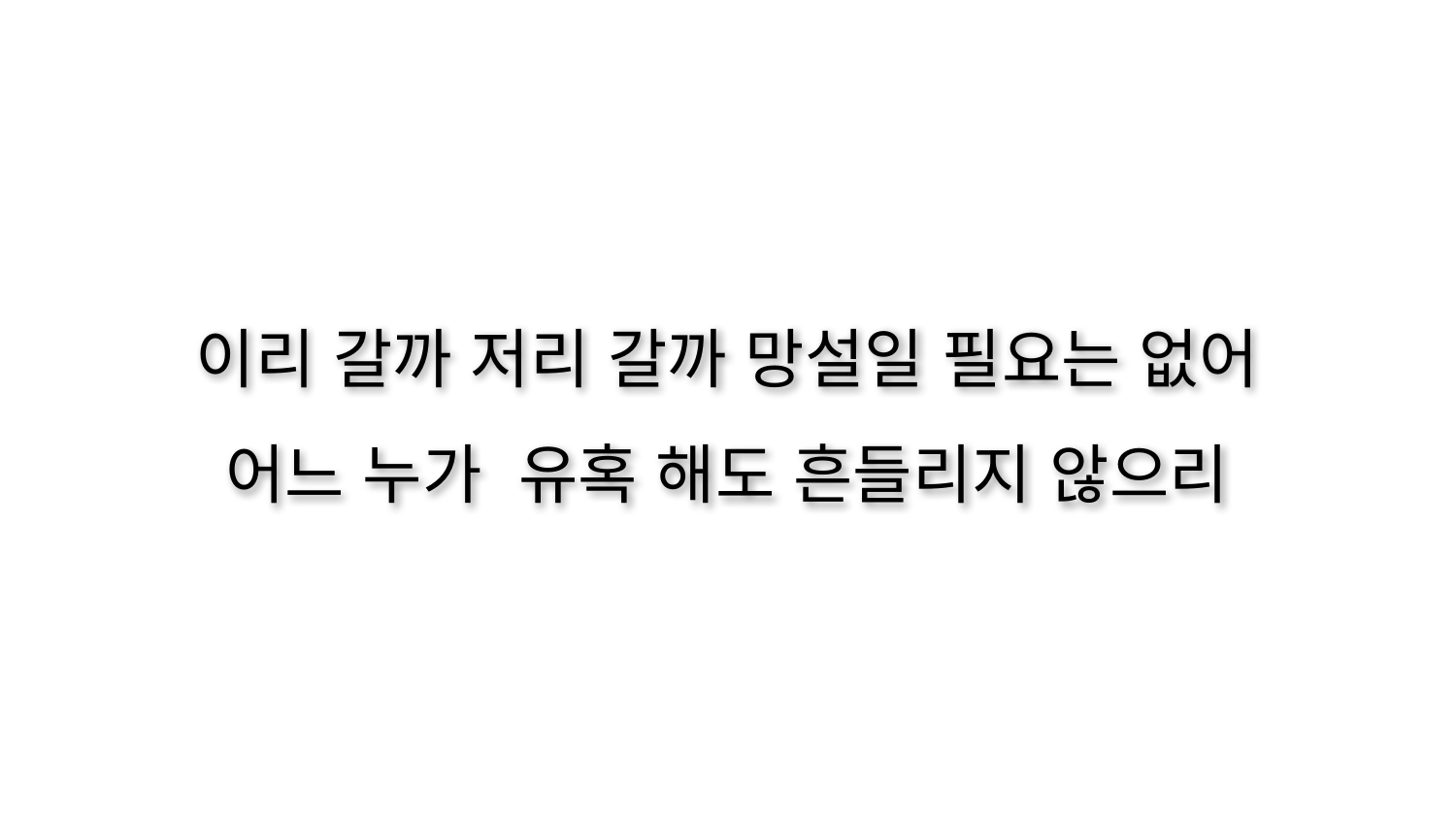

이리 갈까 저리 갈까 망설일 필요는 없어
어느 누가  유혹 해도 흔들리지 않으리